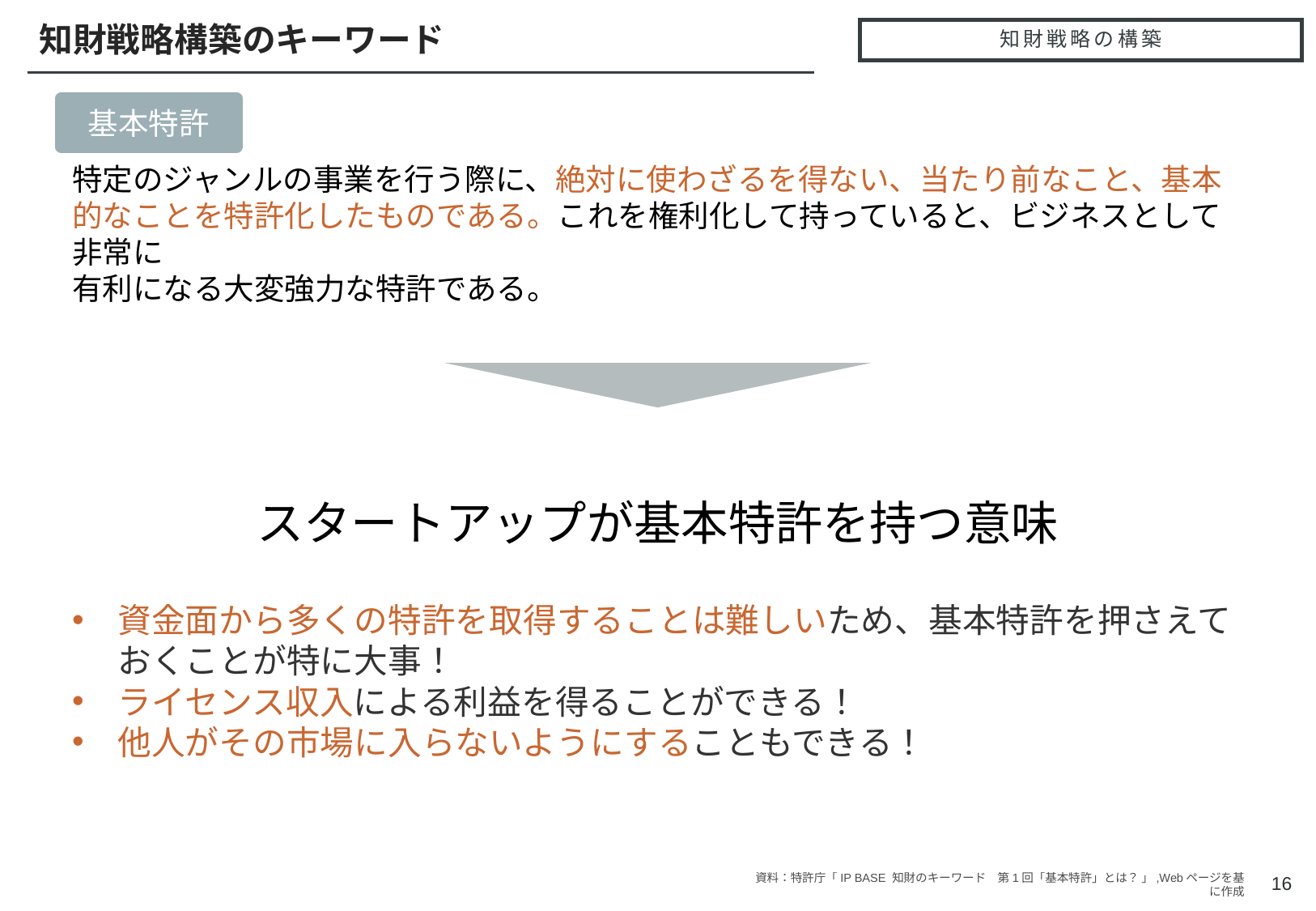

知財戦略構築のキーワード
# 知財戦略の構築
基本特許
特定のジャンルの事業を行う際に、絶対に使わざるを得ない、当たり前なこと、基本的なことを特許化したものである。これを権利化して持っていると、ビジネスとして非常に
有利になる大変強力な特許である。

スタートアップが基本特許を持つ意味
資金面から多くの特許を取得することは難しいため、基本特許を押さえて
おくことが特に大事！
ライセンス収入による利益を得ることができる！
他人がその市場に入らないようにすることもできる！
16
資料：特許庁「IP BASE 知財のキーワード　第1回「基本特許」とは？ 」,Webページを基に作成